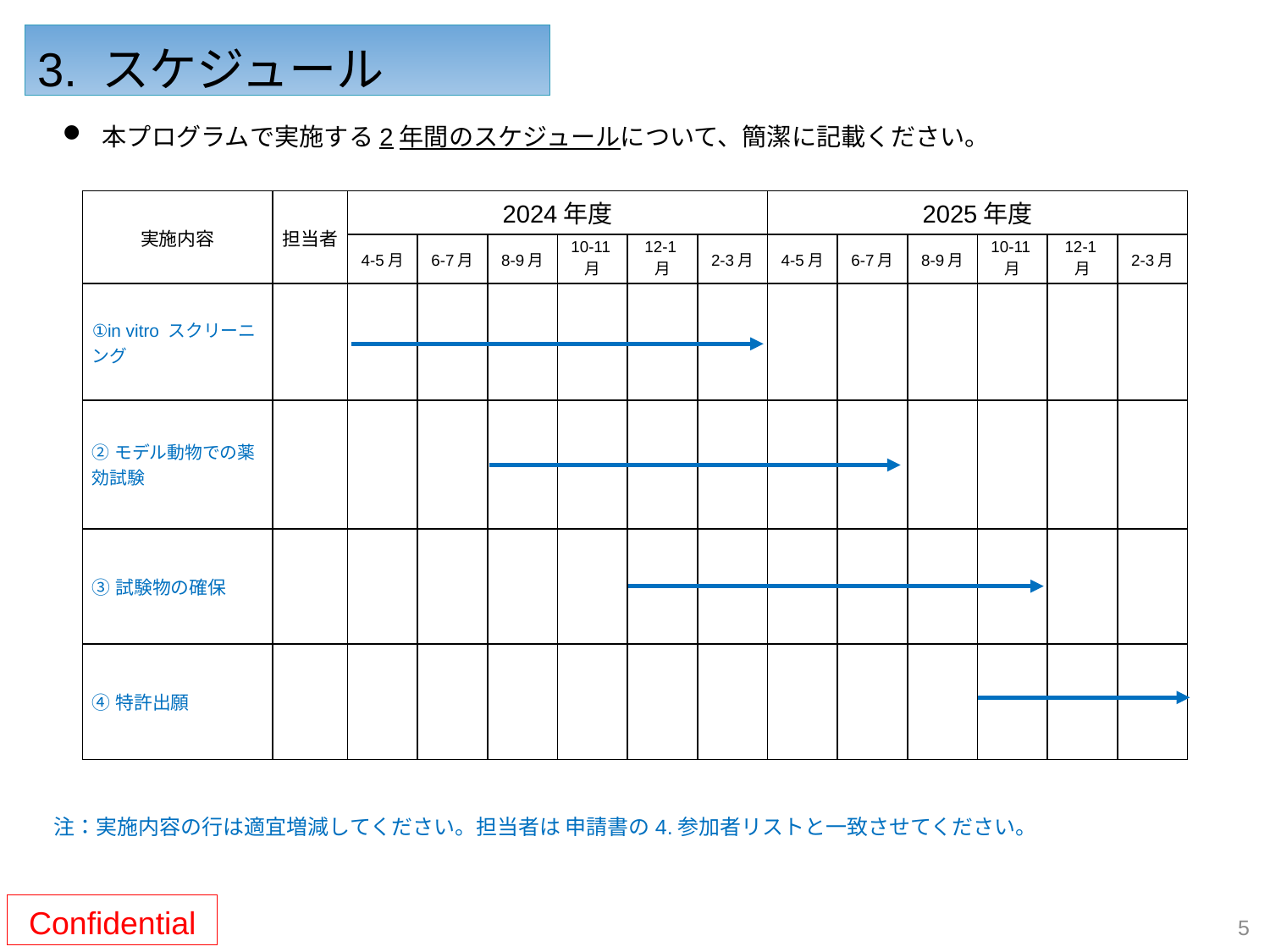

3. スケジュール
本プログラムで実施する2年間のスケジュールについて、簡潔に記載ください。
| 実施内容 | 担当者 | 2024年度 |  |  |  |  |  | 2025年度 |  |  |  |  |  |
| --- | --- | --- | --- | --- | --- | --- | --- | --- | --- | --- | --- | --- | --- |
|  |  | 4-5月 | 6-7月 | 8-9月 | 10-11月 | 12-1月 | 2-3月 | 4-5月 | 6-7月 | 8-9月 | 10-11月 | 12-1月 | 2-3月 |
| ①in vitro スクリーニング |  |  |  |  |  |  |  |  |  |  |  |  |  |
| ②モデル動物での薬効試験 |  |  |  |  |  |  |  |  |  |  |  |  |  |
| ③試験物の確保 |  |  |  |  |  |  |  |  |  |  |  |  |  |
| ④特許出願 |  |  |  |  |  |  |  |  |  |  |  |  |  |
注：実施内容の行は適宜増減してください。担当者は 申請書の4.参加者リストと一致させてください。
5